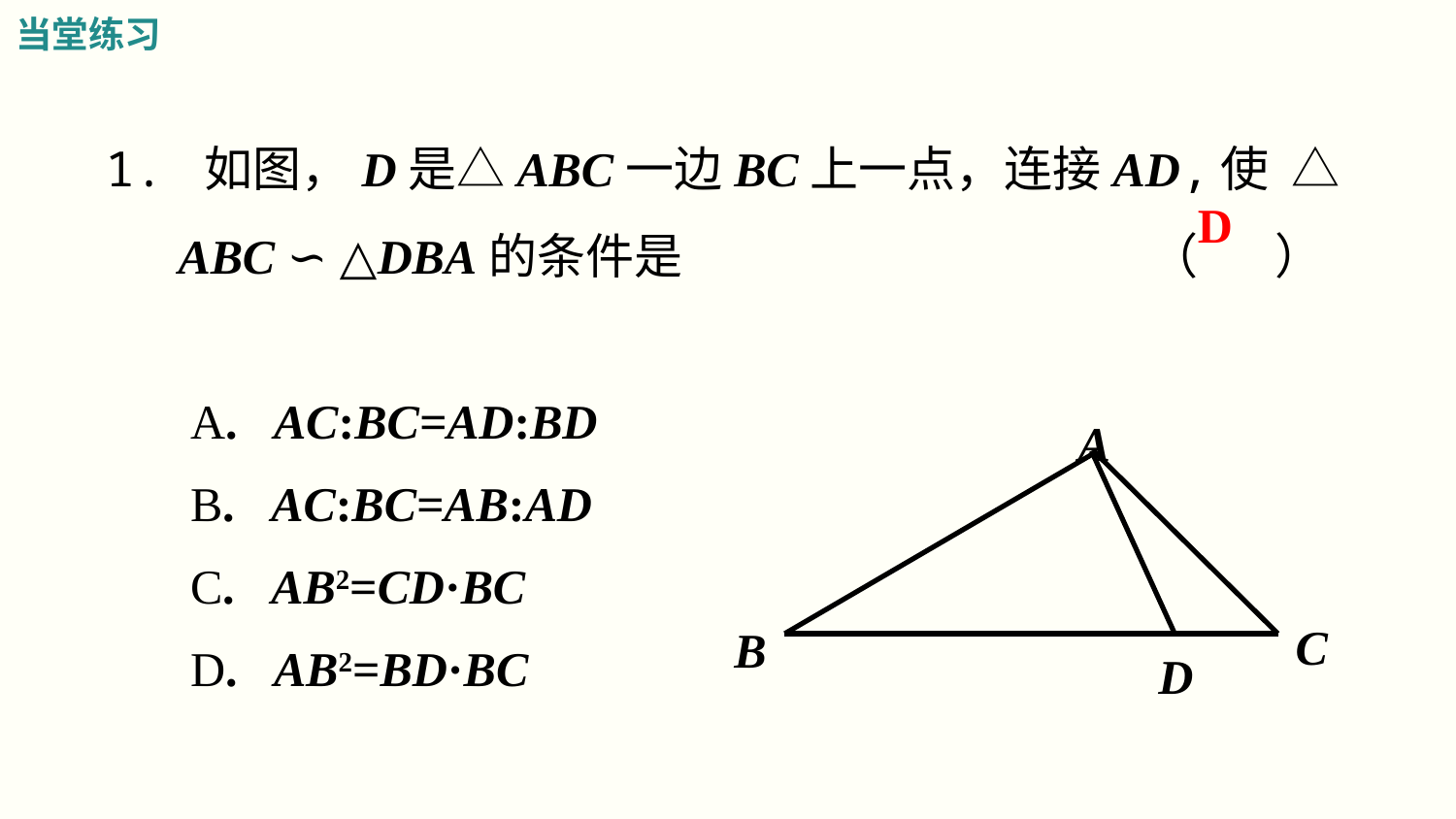

当堂练习
1. 如图，D是△ABC一边BC上一点，连接AD,使  △ABC ∽ △DBA的条件是                                           （       ）

       A.   AC:BC=AD:BD
       B.   AC:BC=AB:AD
       C.   AB2=CD·BC
       D.   AB2=BD·BC
D
A
C
B
D